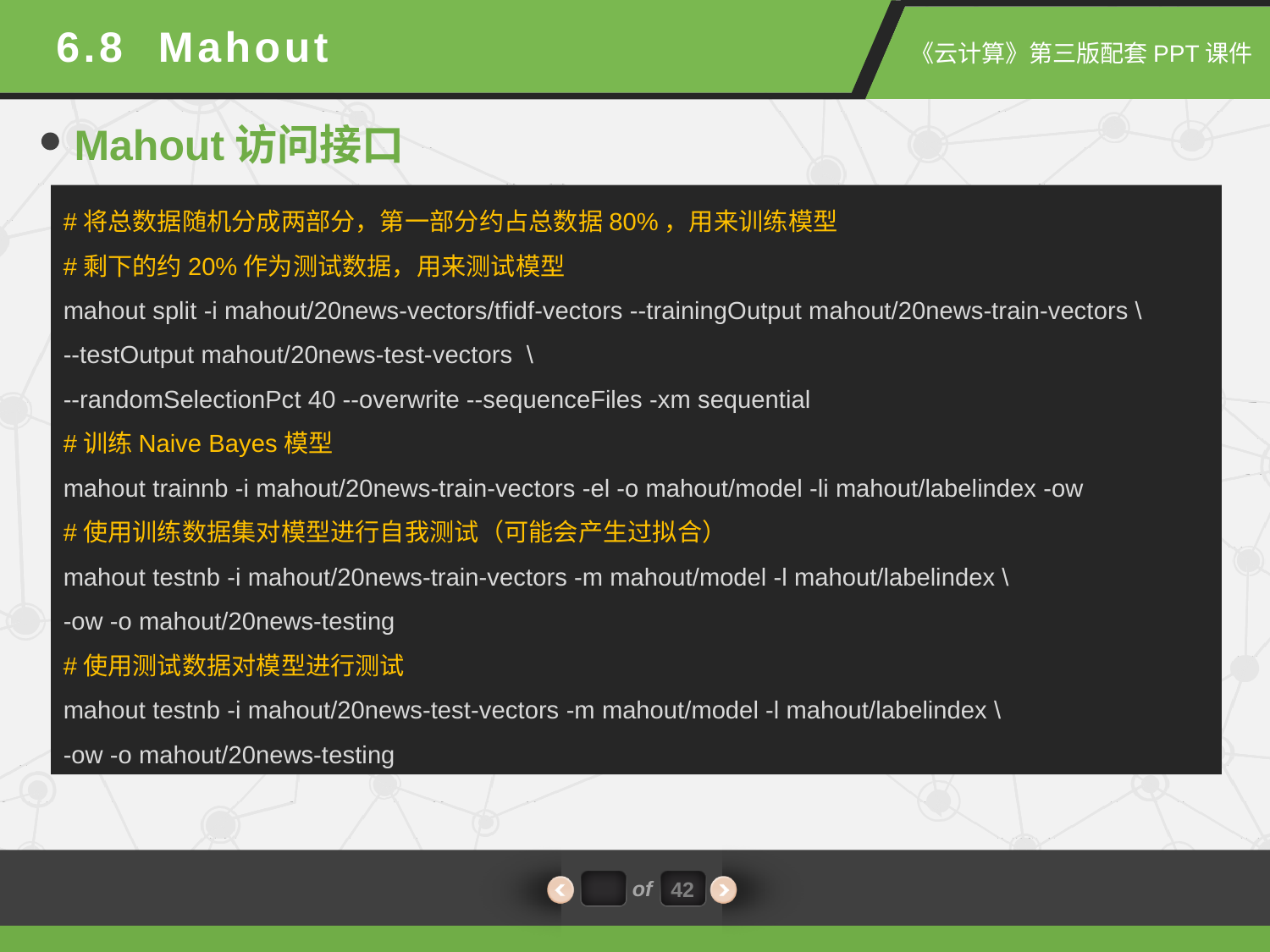

6.8  Mahout
Mahout访问接口

#将总数据随机分成两部分，第一部分约占总数据80%，用来训练模型
#剩下的约20%作为测试数据，用来测试模型
mahout split -i mahout/20news-vectors/tfidf-vectors --trainingOutput mahout/20news-train-vectors \
--testOutput mahout/20news-test-vectors  \
--randomSelectionPct 40 --overwrite --sequenceFiles -xm sequential
#训练Naive Bayes模型
mahout trainnb -i mahout/20news-train-vectors -el -o mahout/model -li mahout/labelindex -ow
#使用训练数据集对模型进行自我测试（可能会产生过拟合）
mahout testnb -i mahout/20news-train-vectors -m mahout/model -l mahout/labelindex \
-ow -o mahout/20news-testing
#使用测试数据对模型进行测试
mahout testnb -i mahout/20news-test-vectors -m mahout/model -l mahout/labelindex \
-ow -o mahout/20news-testing
29